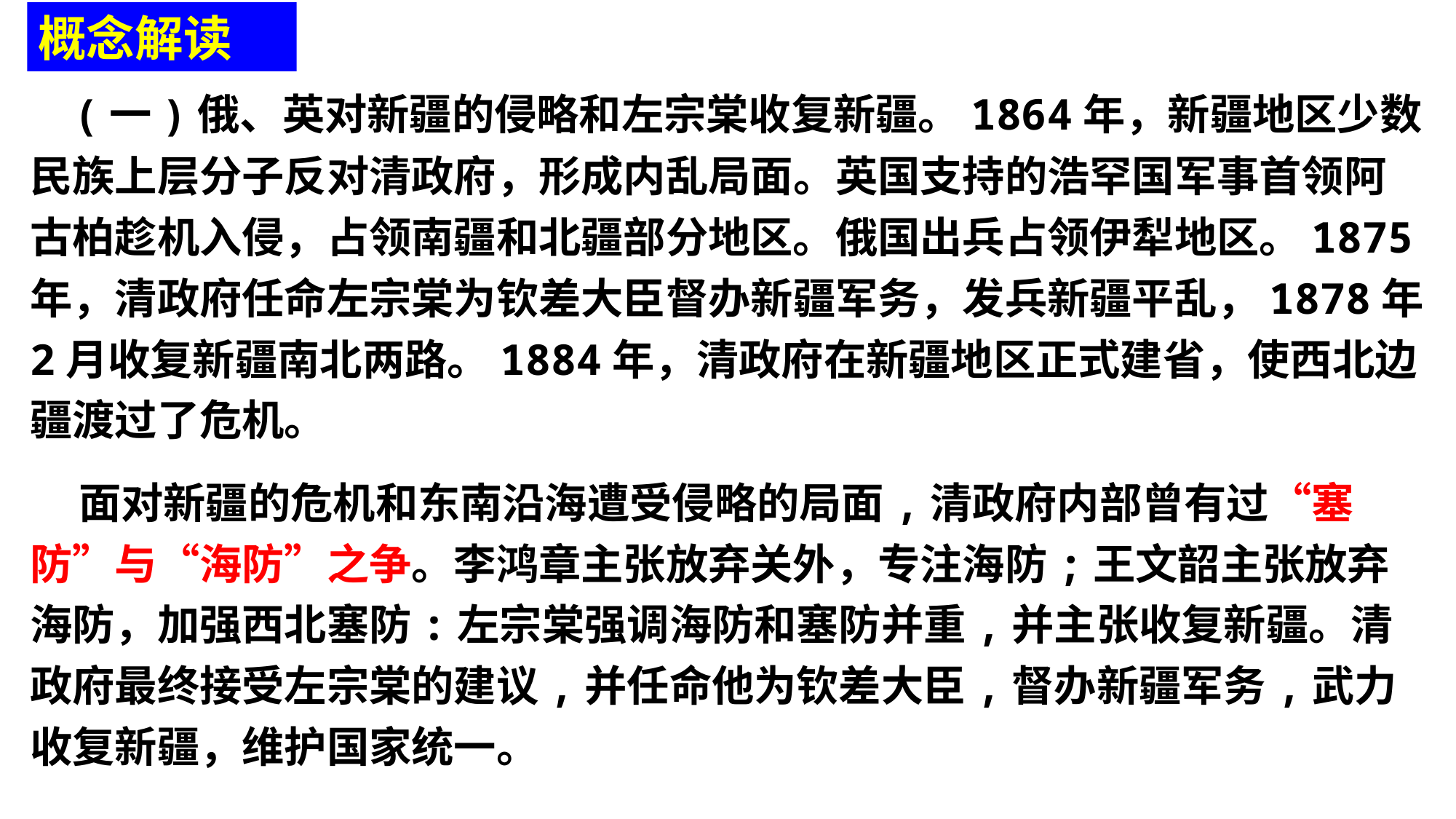

概念解读
  (一)俄、英对新疆的侵略和左宗棠收复新疆。1864年，新疆地区少数民族上层分子反对清政府，形成内乱局面。英国支持的浩罕国军事首领阿古柏趁机入侵，占领南疆和北疆部分地区。俄国出兵占领伊犁地区。1875年，清政府任命左宗棠为钦差大臣督办新疆军务，发兵新疆平乱，1878年2月收复新疆南北两路。1884年，清政府在新疆地区正式建省，使西北边疆渡过了危机。
    面对新疆的危机和东南沿海遭受侵略的局面,清政府内部曾有过“塞防”与“海防”之争。李鸿章主张放弃关外，专注海防;王文韶主张放弃海防，加强西北塞防:左宗棠强调海防和塞防并重,并主张收复新疆。清政府最终接受左宗棠的建议,并任命他为钦差大臣,督办新疆军务,武力收复新疆，维护国家统一。